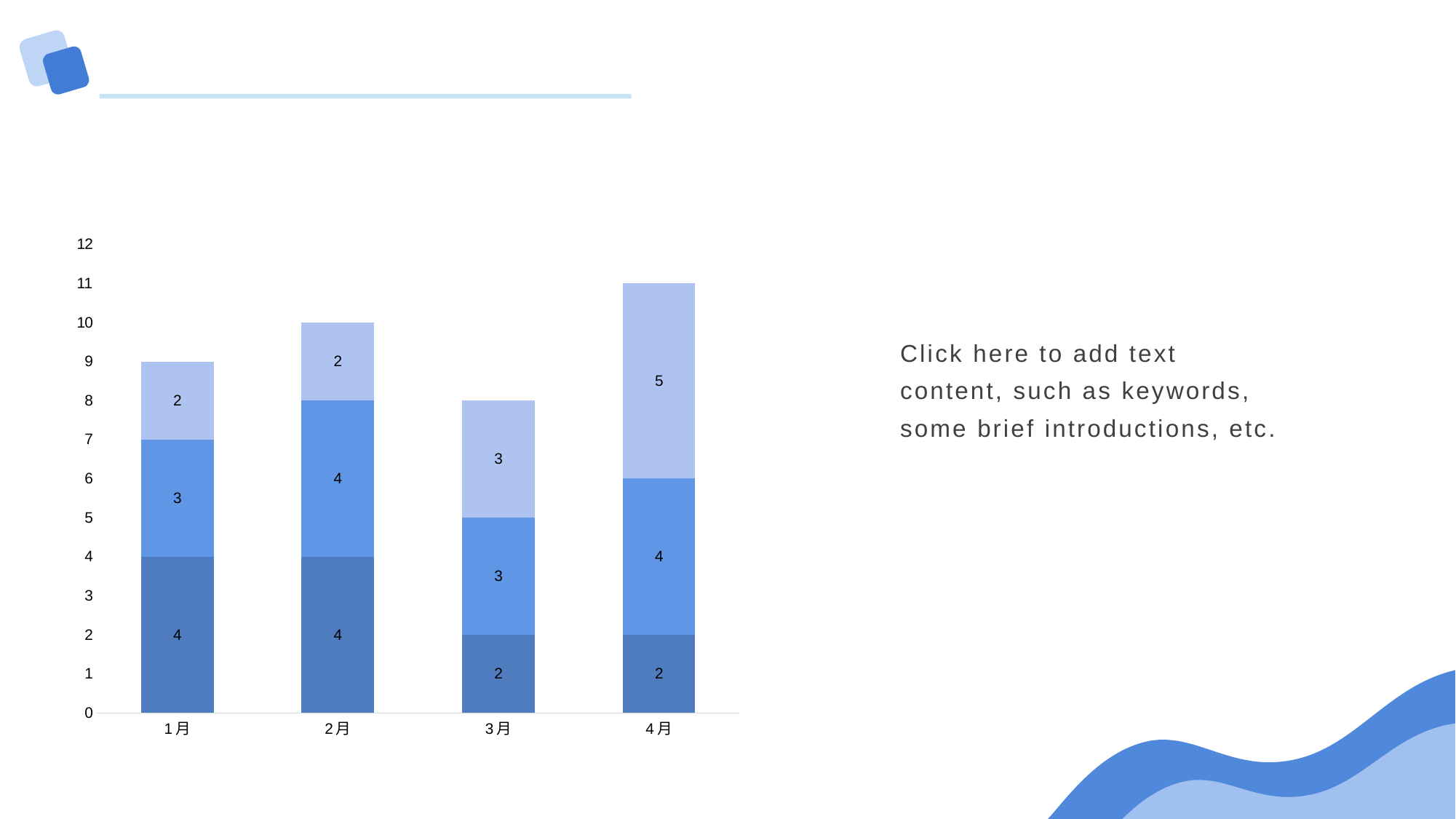

#

### Chart

| Category | 柯尼塞格 | 兰博基尼 | 法拉利 |
|---|---|---|---|
| 1月 | 4.0 | 3.0 | 2.0 |
| 2月 | 4.0 | 4.0 | 2.0 |
| 3月 | 2.0 | 3.0 | 3.0 |
| 4月 | 2.0 | 4.0 | 5.0 |
Click here to add text content, such as keywords, some brief introductions, etc.